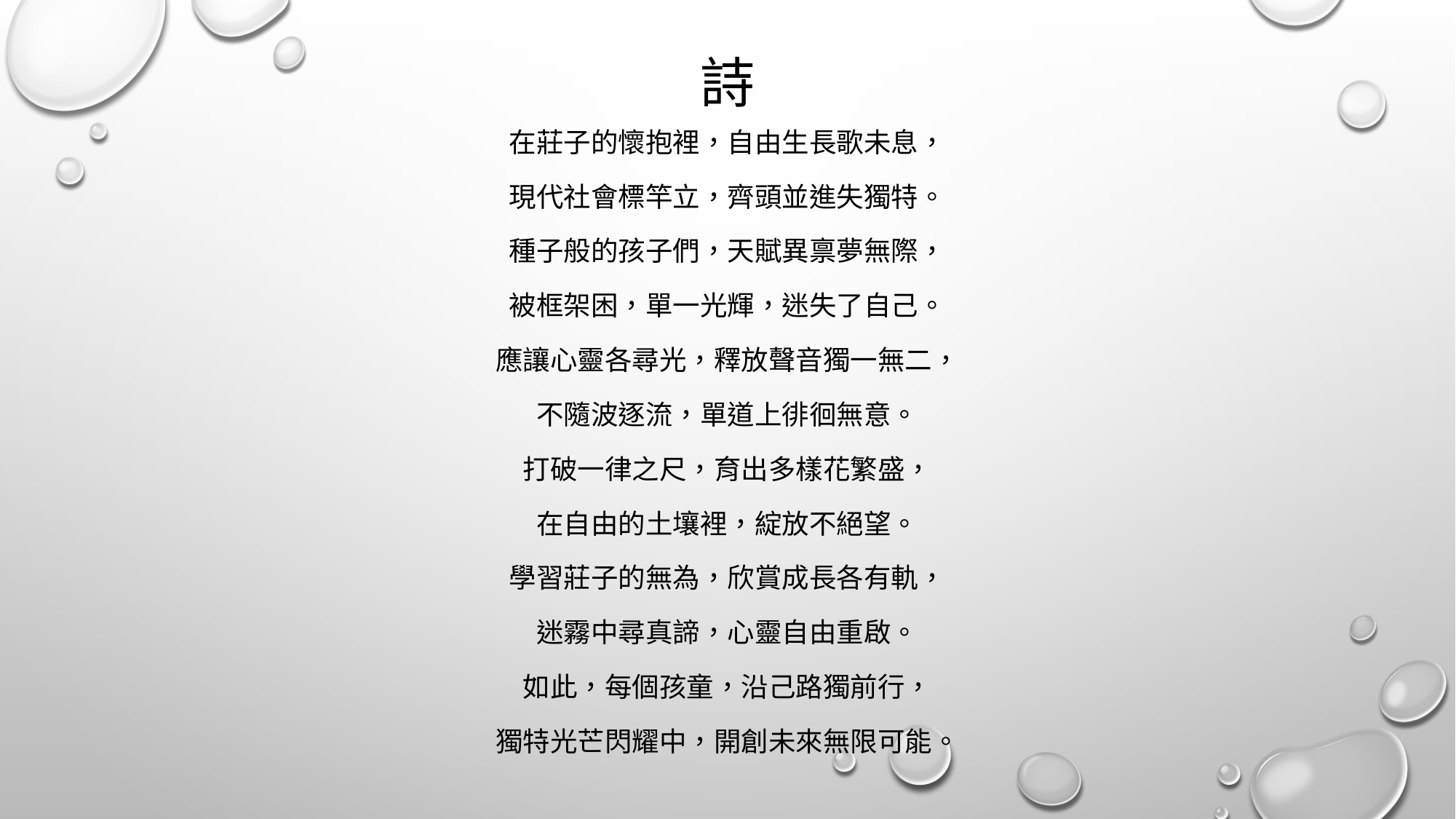

# 詩
在莊子的懷抱裡，自由生長歌未息，
現代社會標竿立，齊頭並進失獨特。
種子般的孩子們，天賦異禀夢無際，
被框架困，單一光輝，迷失了自己。
應讓心靈各尋光，釋放聲音獨一無二，
不隨波逐流，單道上徘徊無意。
打破一律之尺，育出多樣花繁盛，
在自由的土壤裡，綻放不絕望。
學習莊子的無為，欣賞成長各有軌，
迷霧中尋真諦，心靈自由重啟。
如此，每個孩童，沿己路獨前行，
獨特光芒閃耀中，開創未來無限可能。